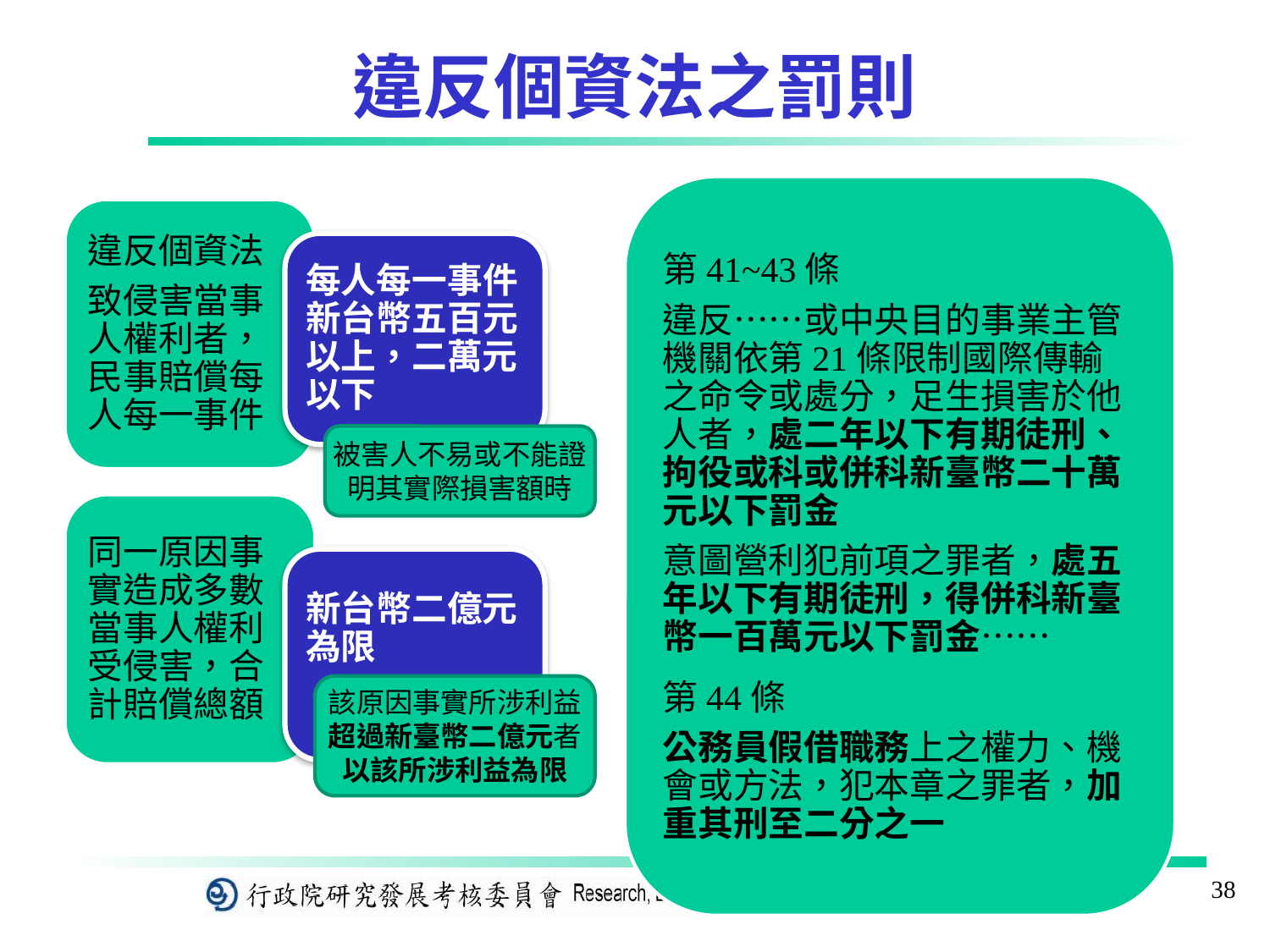

違反個資法之罰則
每人每一事件新台幣五百元以上，二萬元以下
新台幣二億元為限

違反個資法
致侵害當事人權利者，民事賠償每人每一事件
同一原因事實造成多數當事人權利受侵害，合計賠償總額

第41~43條
違反……或中央目的事業主管機關依第21條限制國際傳輸之命令或處分，足生損害於他人者，處二年以下有期徒刑、拘役或科或併科新臺幣二十萬元以下罰金
意圖營利犯前項之罪者，處五年以下有期徒刑，得併科新臺幣一百萬元以下罰金……

第44條
公務員假借職務上之權力、機會或方法，犯本章之罪者，加重其刑至二分之一

被害人不易或不能證明其實際損害額時
該原因事實所涉利益超過新臺幣二億元者以該所涉利益為限
38